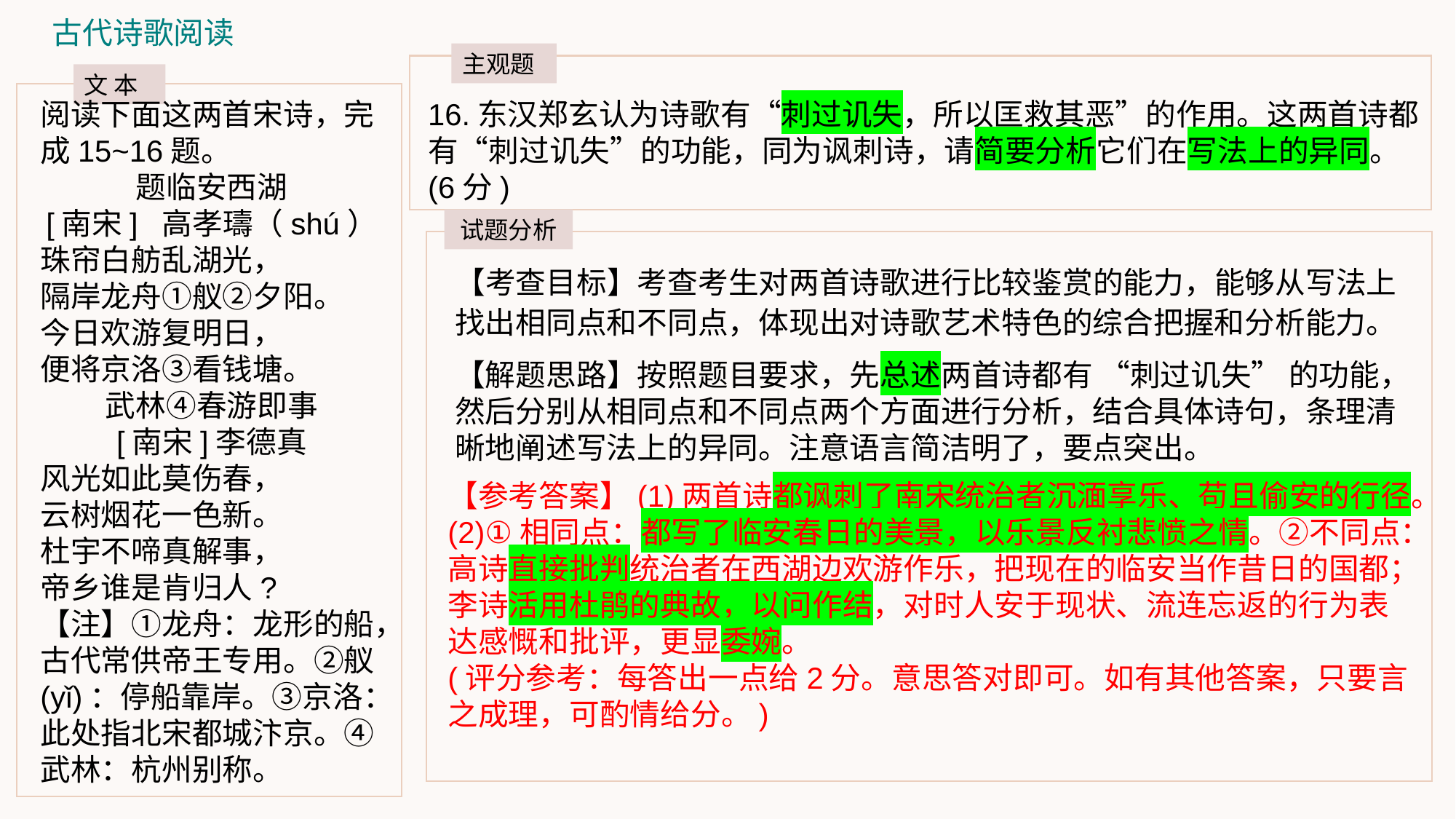

古代诗歌阅读
主观题

文 本

阅读下面这两首宋诗，完成15~16题。
题临安西湖
[南宋]  高孝璹（shú）
珠帘白舫乱湖光，
隔岸龙舟①舣②夕阳。
今日欢游复明日，
便将京洛③看钱塘。
武林④春游即事
[南宋]李德真
风光如此莫伤春，
云树烟花一色新。
杜宇不啼真解事，
帝乡谁是肯归人?
【注】①龙舟：龙形的船，古代常供帝王专用。②舣(yǐ)：停船靠岸。③京洛：此处指北宋都城汴京。④武林：杭州别称。
16.东汉郑玄认为诗歌有“刺过讥失，所以匡救其恶”的作用。这两首诗都有“刺过讥失”的功能，同为讽刺诗，请简要分析它们在写法上的异同。(6分)
试题分析

【考查目标】考查考生对两首诗歌进行比较鉴赏的能力，能够从写法上找出相同点和不同点，体现出对诗歌艺术特色的综合把握和分析能力。

【解题思路】按照题目要求，先总述两首诗都有 “刺过讥失” 的功能，然后分别从相同点和不同点两个方面进行分析，结合具体诗句，条理清晰地阐述写法上的异同。注意语言简洁明了，要点突出。

【参考答案】(1)两首诗都讽刺了南宋统治者沉湎享乐、苟且偷安的行径。
(2)①相同点：都写了临安春日的美景，以乐景反衬悲愤之情。②不同点：高诗直接批判统治者在西湖边欢游作乐，把现在的临安当作昔日的国都；李诗活用杜鹃的典故，以问作结，对时人安于现状、流连忘返的行为表达感慨和批评，更显委婉。
(评分参考：每答出一点给2分。意思答对即可。如有其他答案，只要言之成理，可酌情给分。)